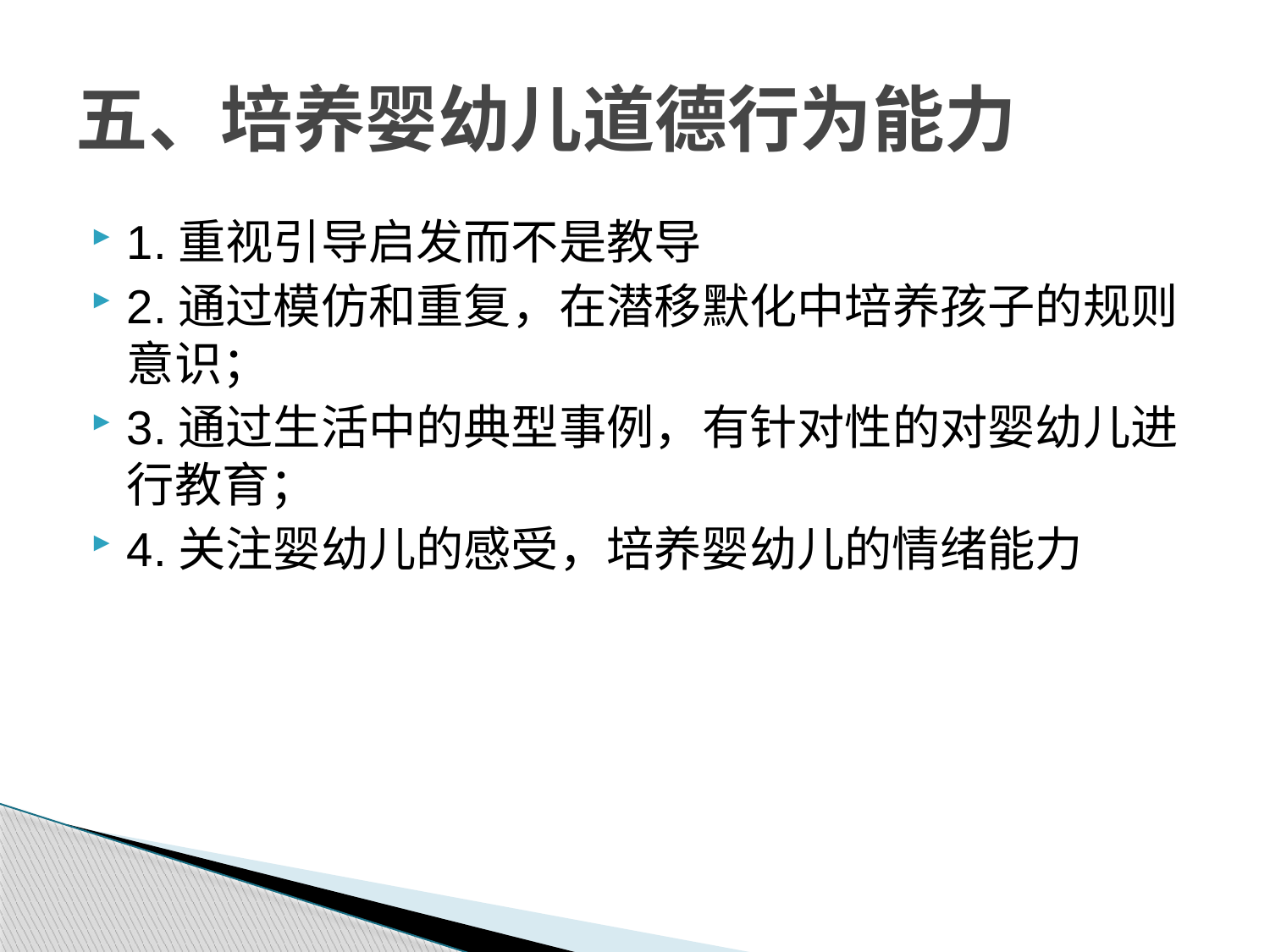

# 五、培养婴幼儿道德行为能力
1.重视引导启发而不是教导
2.通过模仿和重复，在潜移默化中培养孩子的规则意识；
3.通过生活中的典型事例，有针对性的对婴幼儿进行教育；
4.关注婴幼儿的感受，培养婴幼儿的情绪能力